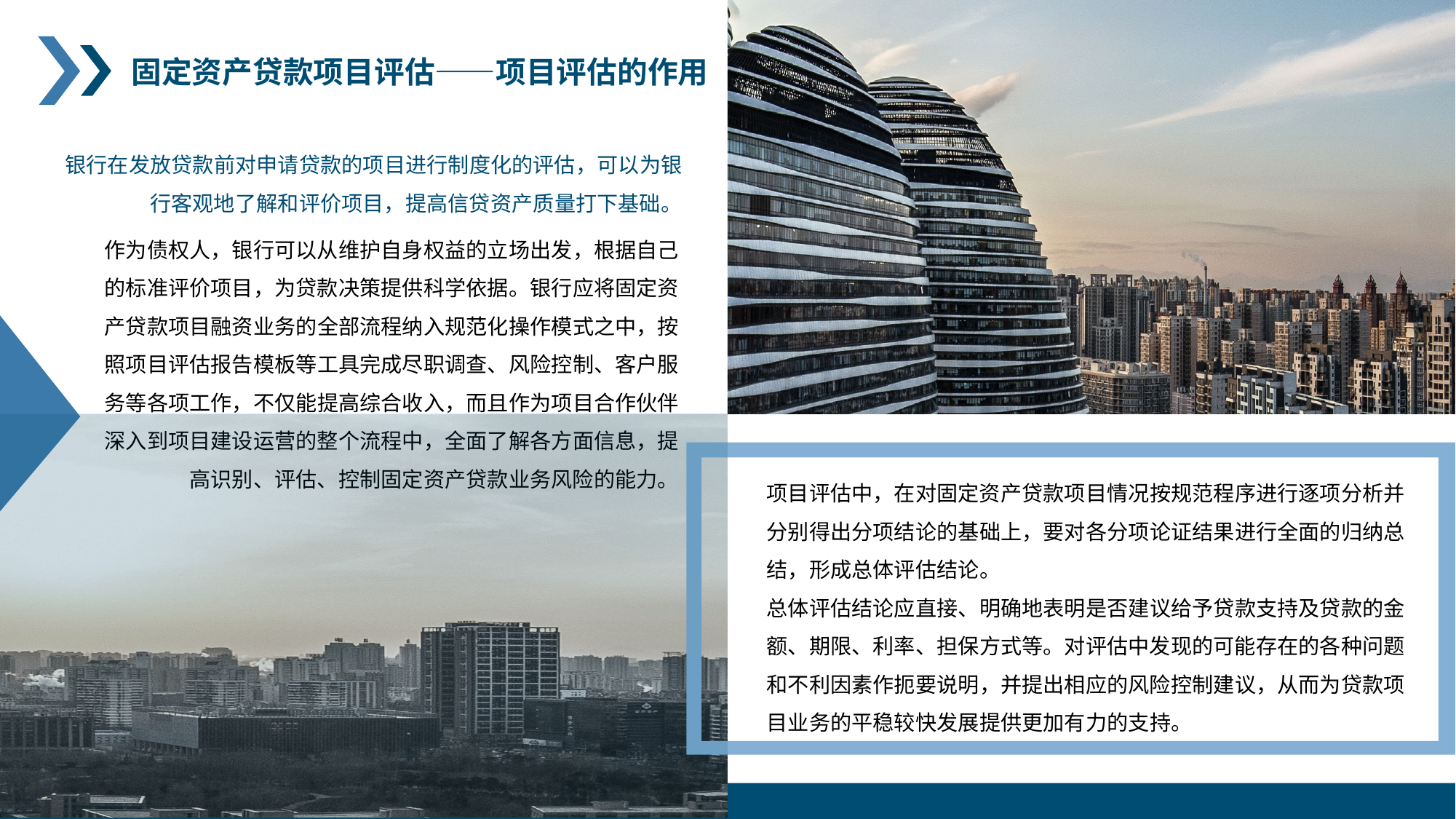

固定资产贷款项目评估——项目评估的作用
银行在发放贷款前对申请贷款的项目进行制度化的评估，可以为银行客观地了解和评价项目，提高信贷资产质量打下基础。
作为债权人，银行可以从维护自身权益的立场出发，根据自己的标准评价项目，为贷款决策提供科学依据。银行应将固定资产贷款项目融资业务的全部流程纳入规范化操作模式之中，按照项目评估报告模板等工具完成尽职调查、风险控制、客户服务等各项工作，不仅能提高综合收入，而且作为项目合作伙伴深入到项目建设运营的整个流程中，全面了解各方面信息，提高识别、评估、控制固定资产贷款业务风险的能力。

项目评估中，在对固定资产贷款项目情况按规范程序进行逐项分析并分别得出分项结论的基础上，要对各分项论证结果进行全面的归纳总结，形成总体评估结论。
总体评估结论应直接、明确地表明是否建议给予贷款支持及贷款的金额、期限、利率、担保方式等。对评估中发现的可能存在的各种问题和不利因素作扼要说明，并提出相应的风险控制建议，从而为贷款项目业务的平稳较快发展提供更加有力的支持。